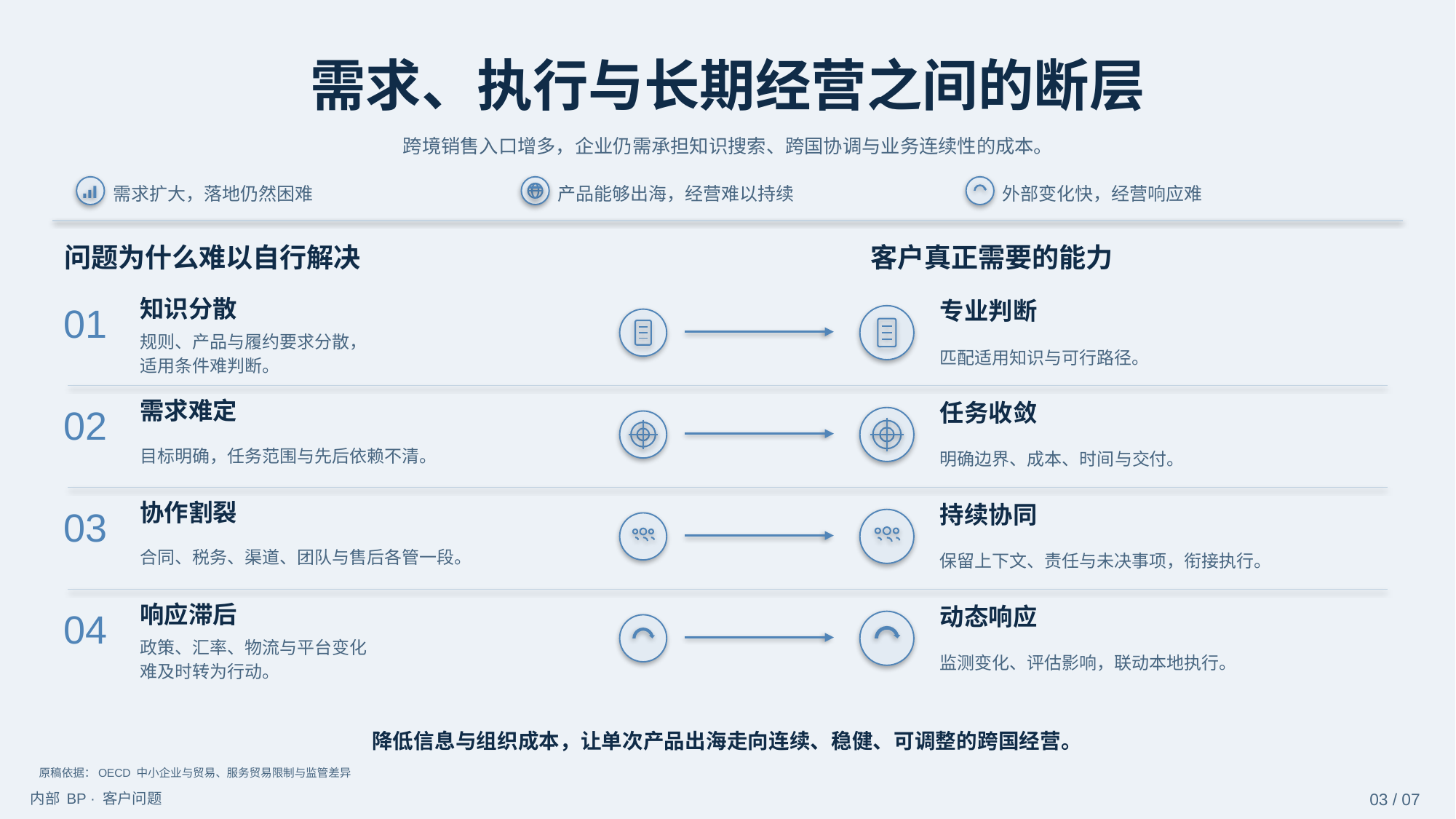

需求、执行与长期经营之间的断层
跨境销售入口增多，企业仍需承担知识搜索、跨国协调与业务连续性的成本。
需求扩大，落地仍然困难
产品能够出海，经营难以持续
外部变化快，经营响应难

问题为什么难以自行解决
客户真正需要的能力
知识分散
专业判断
01

规则、产品与履约要求分散，
适用条件难判断。
匹配适用知识与可行路径。
需求难定
任务收敛
02

目标明确，任务范围与先后依赖不清。

明确边界、成本、时间与交付。
协作割裂
持续协同
03

合同、税务、渠道、团队与售后各管一段。
保留上下文、责任与未决事项，衔接执行。

响应滞后
动态响应
04

政策、汇率、物流与平台变化
难及时转为行动。
监测变化、评估影响，联动本地执行。
降低信息与组织成本，让单次产品出海走向连续、稳健、可调整的跨国经营。
原稿依据：OECD 中小企业与贸易、服务贸易限制与监管差异
内部 BP · 客户问题
03 / 07